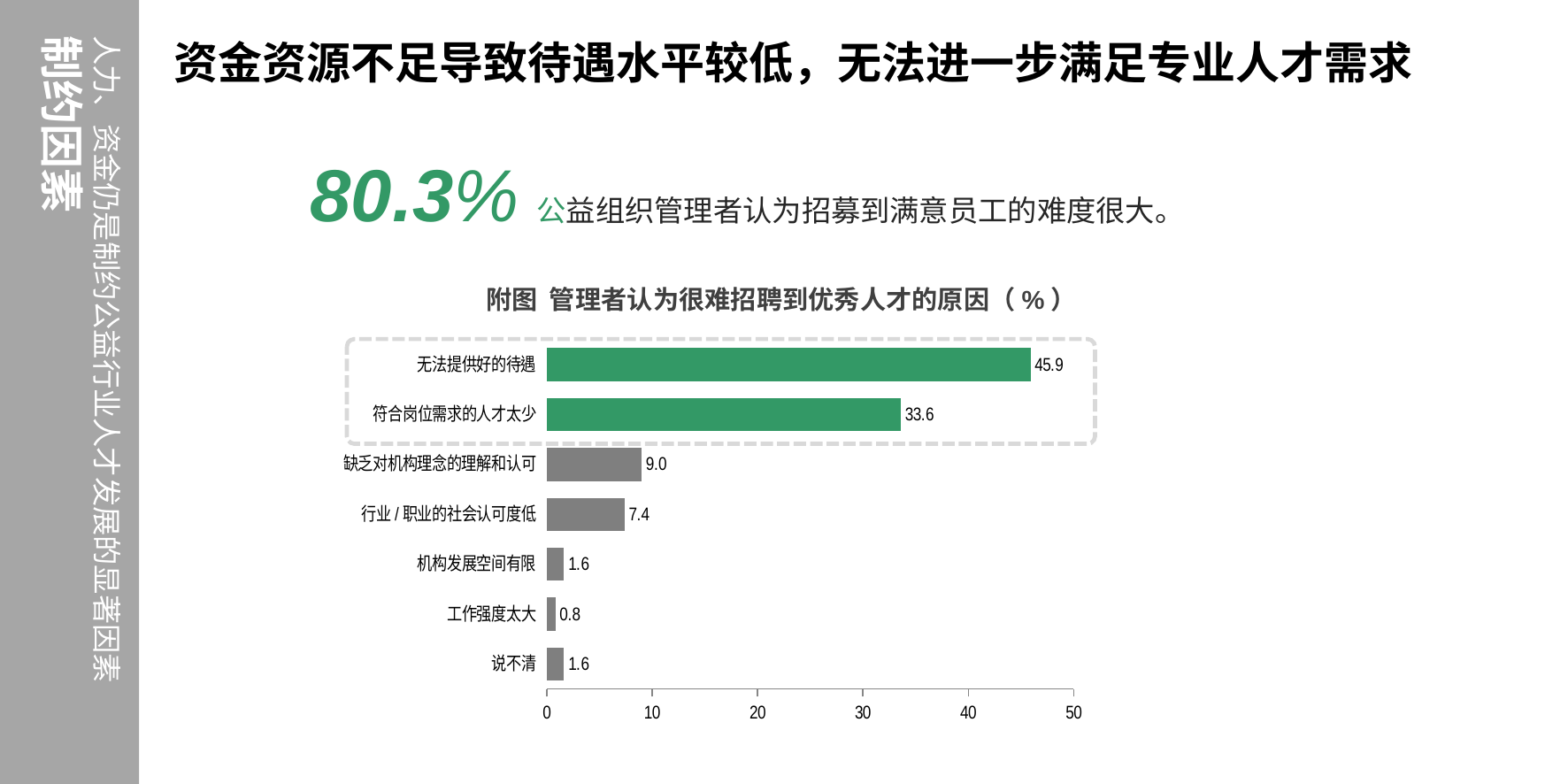

人力、资金仍是制约公益行业人才发展的显著因素
制约因素
# 资金资源不足导致待遇水平较低，无法进一步满足专业人才需求
80.3%公益组织管理者认为招募到满意员工的难度很大。
附图  管理者认为很难招聘到优秀人才的原因（%）

### Chart

| Category | % |
|---|---|
|  说不清 | 1.6393442622950818 |
|  工作强度太大 | 0.819672131147541 |
|  机构发展空间有限 | 1.6393442622950818 |
|  行业/职业的社会认可度低 | 7.3770491803278935 |
|  缺乏对机构理念的理解和认可 | 9.016393442622949 |
|  符合岗位需求的人才太少 | 33.60655737704918 |
|  无法提供好的待遇 | 45.90163934426214 |